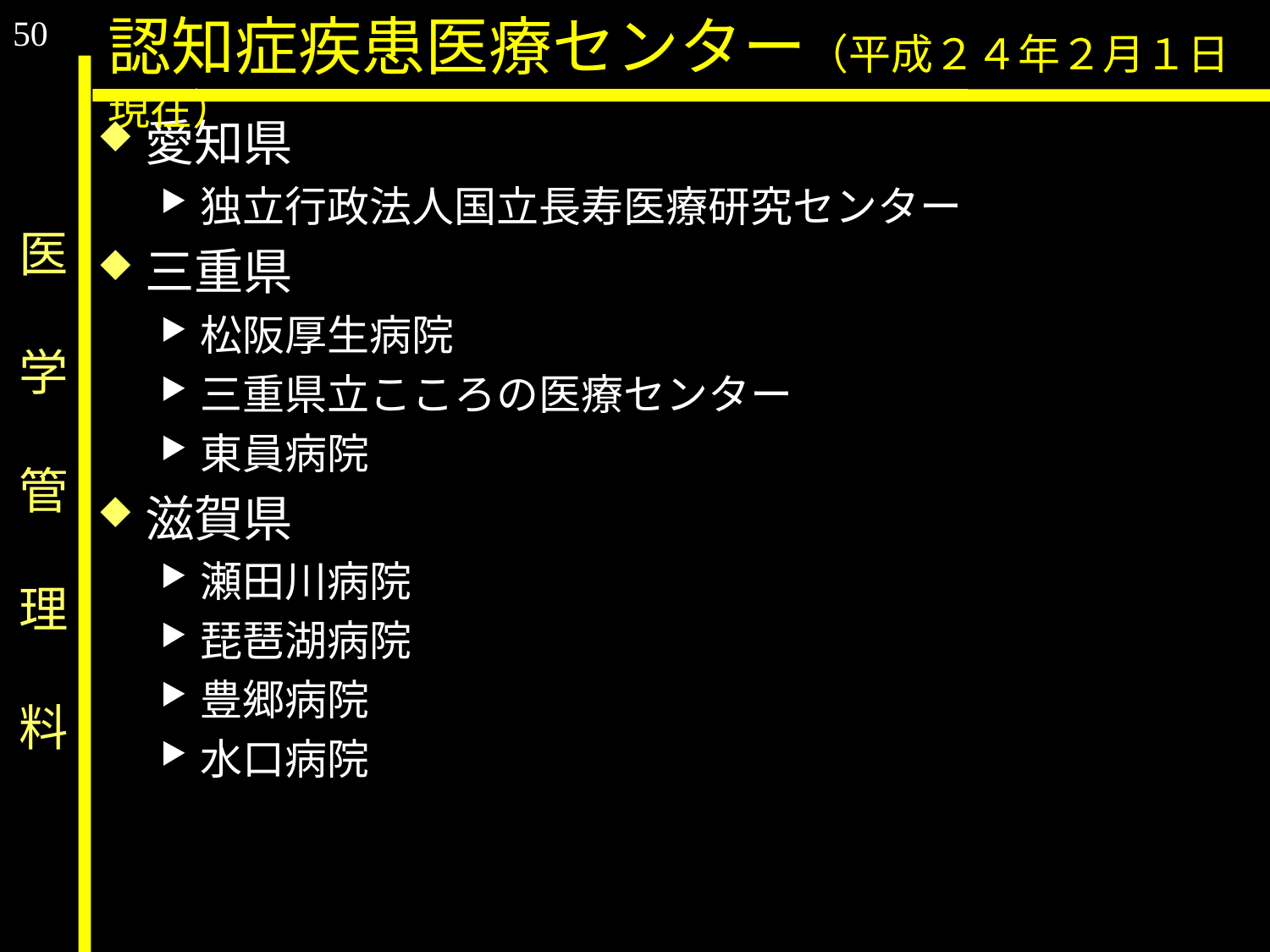

50
認知症疾患医療センター（平成２４年２月１日現在）

愛知県
独立行政法人国立長寿医療研究センター
三重県
松阪厚生病院
三重県立こころの医療センター
東員病院
滋賀県
瀬田川病院
琵琶湖病院
豊郷病院
水口病院
医　学　管　理　料